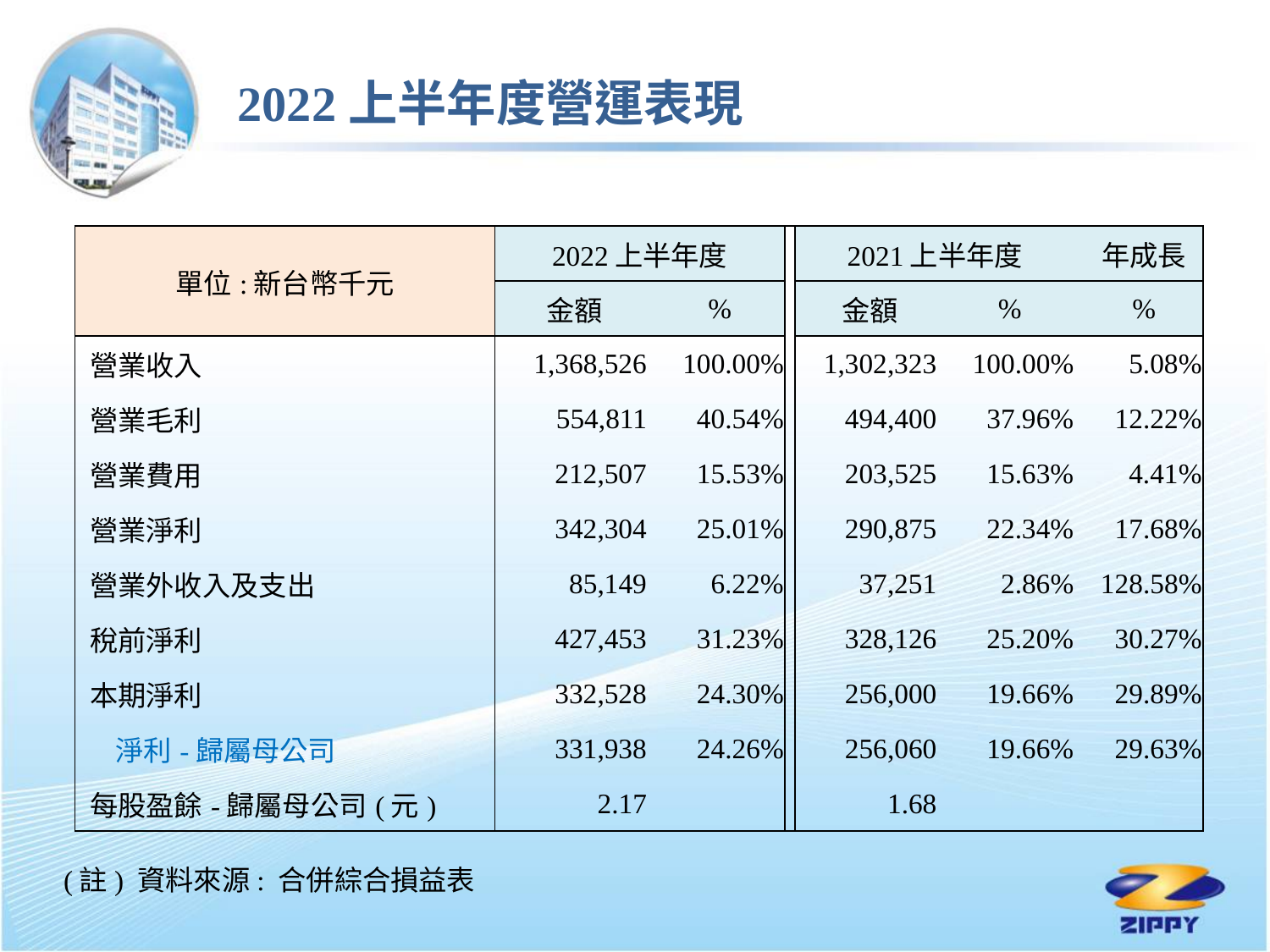

2022上半年度營運表現
| 單位:新台幣千元 | 2022上半年度 |  |  | 2021上半年度 |  |  | 年成長 |
| --- | --- | --- | --- | --- | --- | --- | --- |
|  | 金額 | % |  | 金額 | % |  | % |
| 營業收入 | 1,368,526 | 100.00% |  | 1,302,323 | 100.00% |  | 5.08% |
| 營業毛利 | 554,811 | 40.54% |  | 494,400 | 37.96% |  | 12.22% |
| 營業費用 | 212,507 | 15.53% |  | 203,525 | 15.63% |  | 4.41% |
| 營業淨利 | 342,304 | 25.01% |  | 290,875 | 22.34% |  | 17.68% |
| 營業外收入及支出 | 85,149 | 6.22% |  | 37,251 | 2.86% |  | 128.58% |
| 稅前淨利 | 427,453 | 31.23% |  | 328,126 | 25.20% |  | 30.27% |
| 本期淨利 | 332,528 | 24.30% |  | 256,000 | 19.66% |  | 29.89% |
| 淨利-歸屬母公司 | 331,938 | 24.26% |  | 256,060 | 19.66% |  | 29.63% |
| 每股盈餘-歸屬母公司(元) | 2.17 |  |  | 1.68 |  |  |  |
(註) 資料來源: 合併綜合損益表